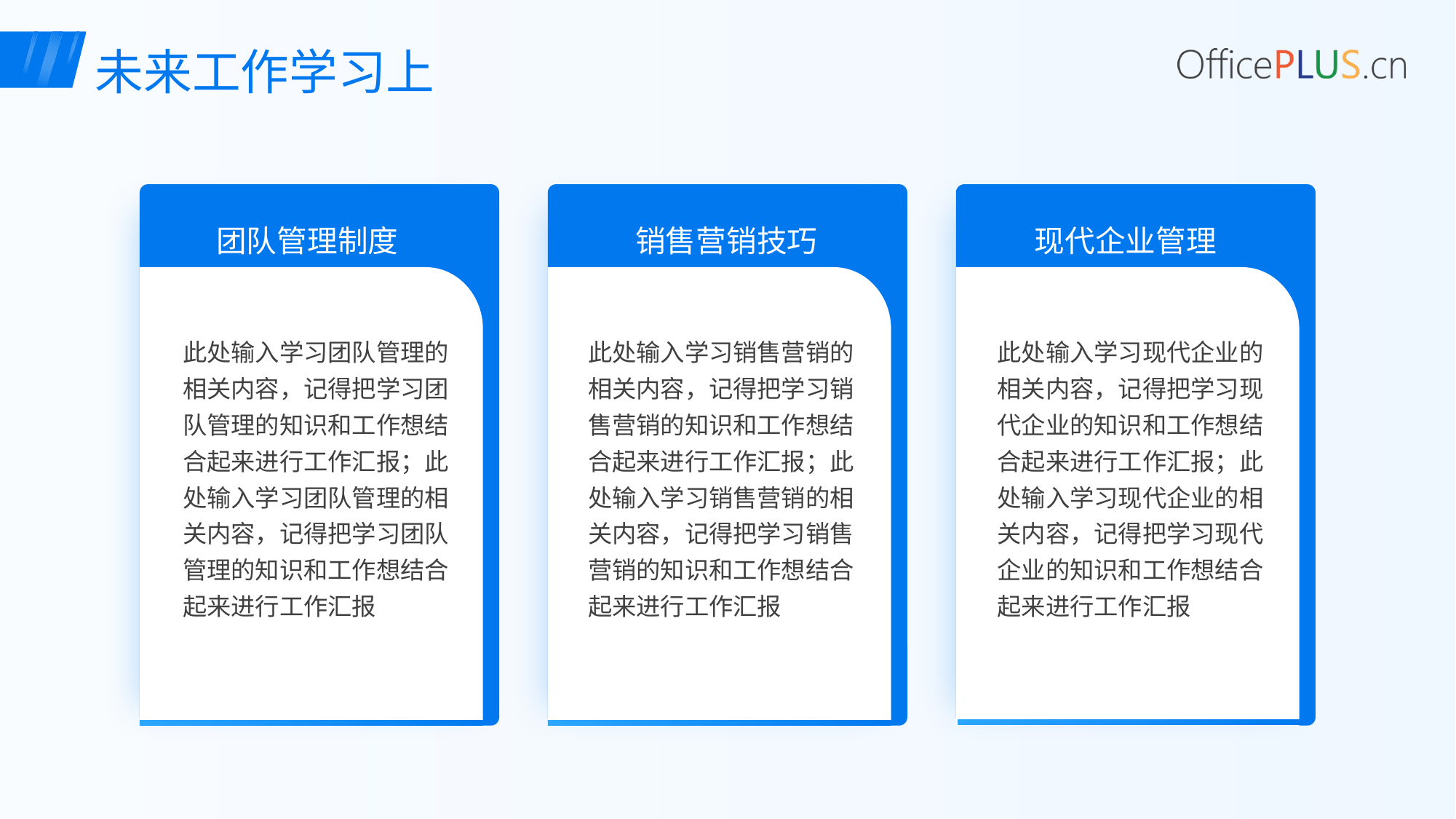

未来工作学习上

团队管理制度

销售营销技巧
现代企业管理

此处输入学习团队管理的相关内容，记得把学习团队管理的知识和工作想结合起来进行工作汇报；此处输入学习团队管理的相关内容，记得把学习团队管理的知识和工作想结合起来进行工作汇报
此处输入学习销售营销的相关内容，记得把学习销售营销的知识和工作想结合起来进行工作汇报；此处输入学习销售营销的相关内容，记得把学习销售营销的知识和工作想结合起来进行工作汇报
此处输入学习现代企业的相关内容，记得把学习现代企业的知识和工作想结合起来进行工作汇报；此处输入学习现代企业的相关内容，记得把学习现代企业的知识和工作想结合起来进行工作汇报